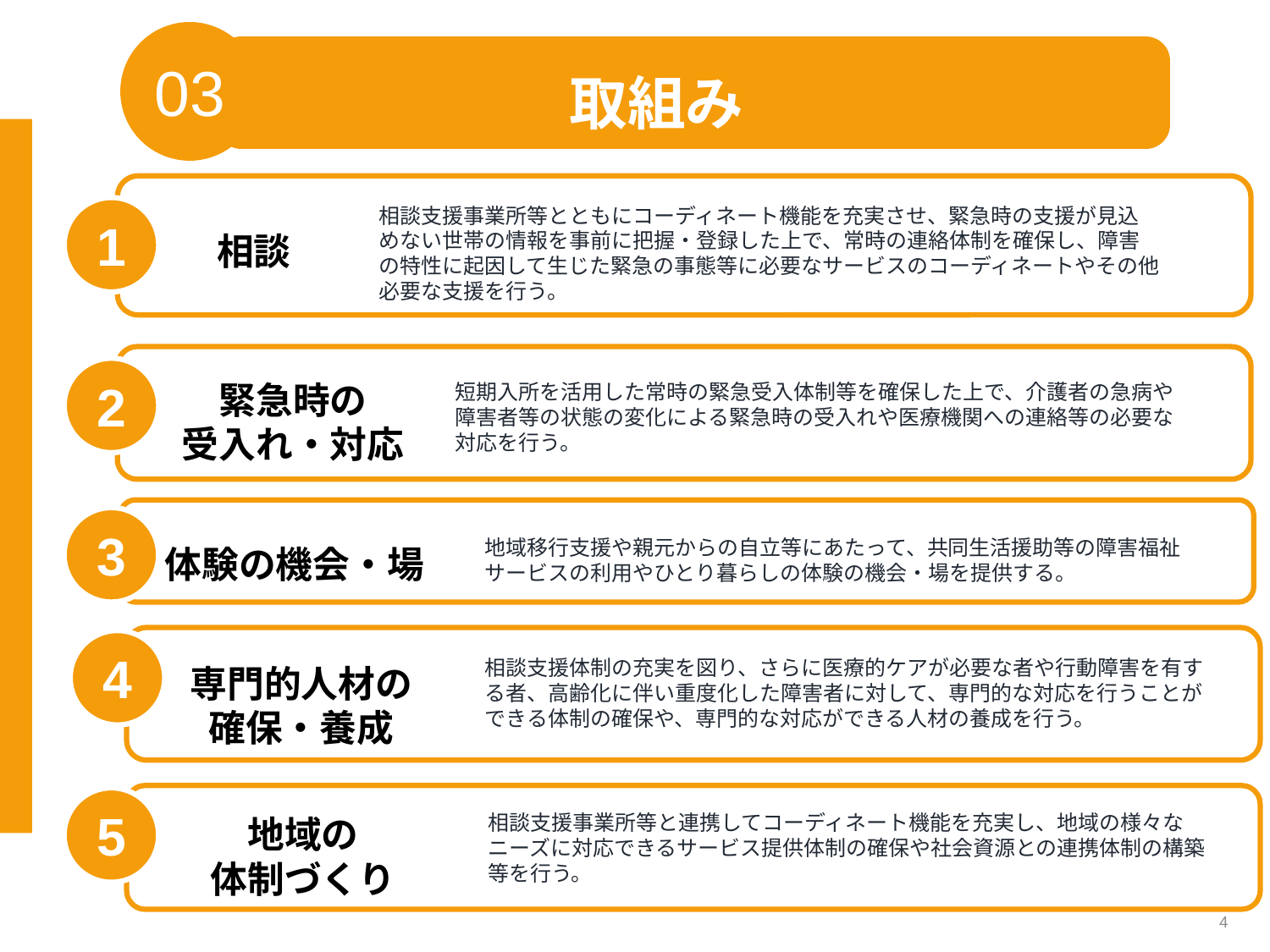

03

取組み

1
相談支援事業所等とともにコーディネート機能を充実させ、緊急時の支援が見込めない世帯の情報を事前に把握・登録した上で、常時の連絡体制を確保し、障害の特性に起因して生じた緊急の事態等に必要なサービスのコーディネートやその他必要な支援を行う。
相談

2
緊急時の
受入れ・対応
短期入所を活用した常時の緊急受入体制等を確保した上で、介護者の急病や障害者等の状態の変化による緊急時の受入れや医療機関への連絡等の必要な対応を行う。

3
地域移行支援や親元からの自立等にあたって、共同生活援助等の障害福祉サービスの利用やひとり暮らしの体験の機会・場を提供する。
体験の機会・場

4
相談支援体制の充実を図り、さらに医療的ケアが必要な者や行動障害を有する者、高齢化に伴い重度化した障害者に対して、専門的な対応を行うことができる体制の確保や、専門的な対応ができる人材の養成を行う。
専門的人材の
確保・養成

5
相談支援事業所等と連携してコーディネート機能を充実し、地域の様々なニーズに対応できるサービス提供体制の確保や社会資源との連携体制の構築等を行う。
地域の
体制づくり
4